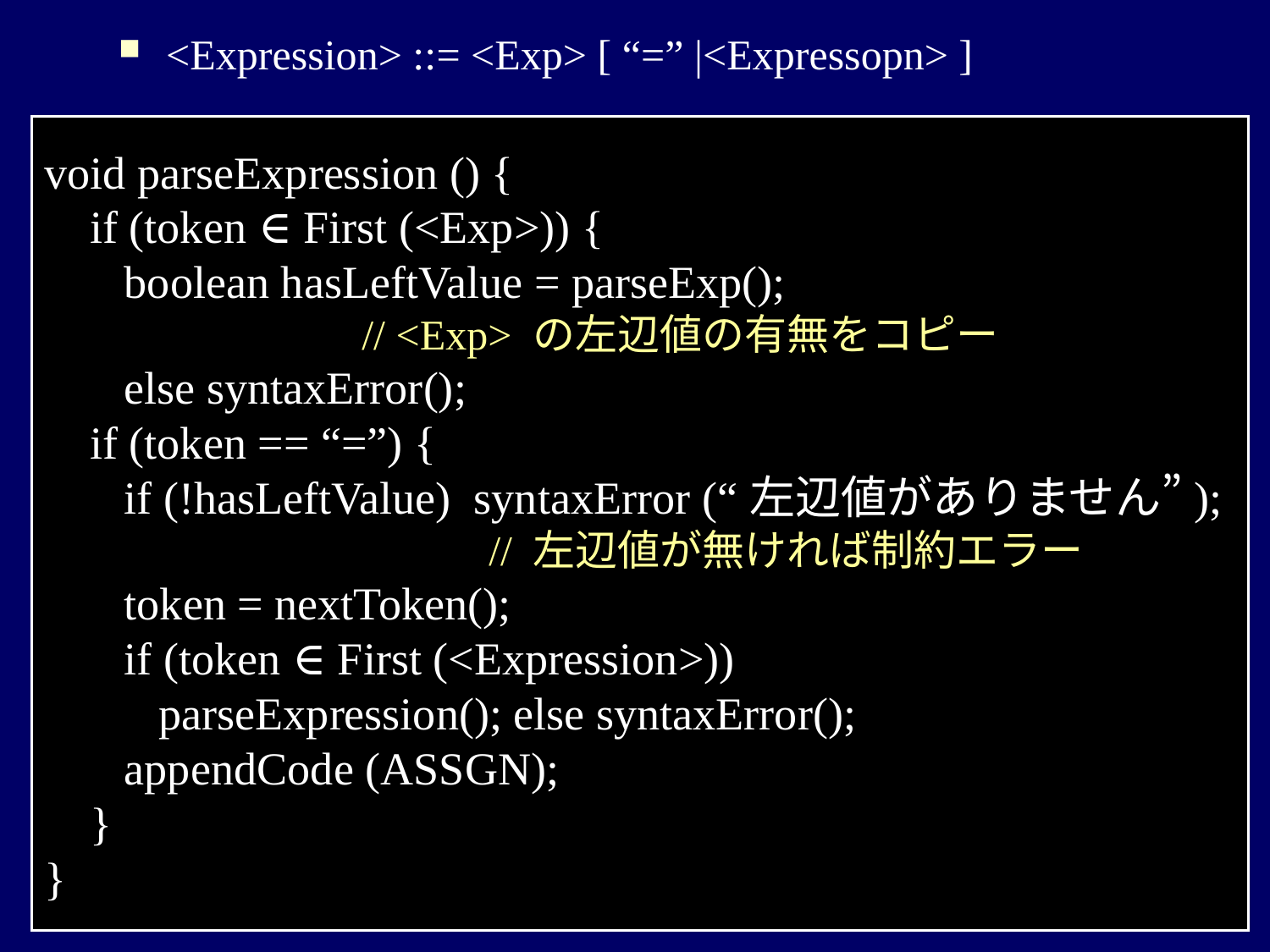

<Expression> ::= <Exp> [ “=” |<Expressopn> ]
void parseExpression () {
    if (token ∈ First (<Exp>)) {
       boolean hasLeftValue = parseExp();
                              // <Exp> の左辺値の有無をコピー
       else syntaxError();
    if (token == “=”) {
       if (!hasLeftValue)  syntaxError (“左辺値がありません”);
                                          // 左辺値が無ければ制約エラー
       token = nextToken();
       if (token ∈ First (<Expression>))
          parseExpression(); else syntaxError();
       appendCode (ASSGN);
    }
}